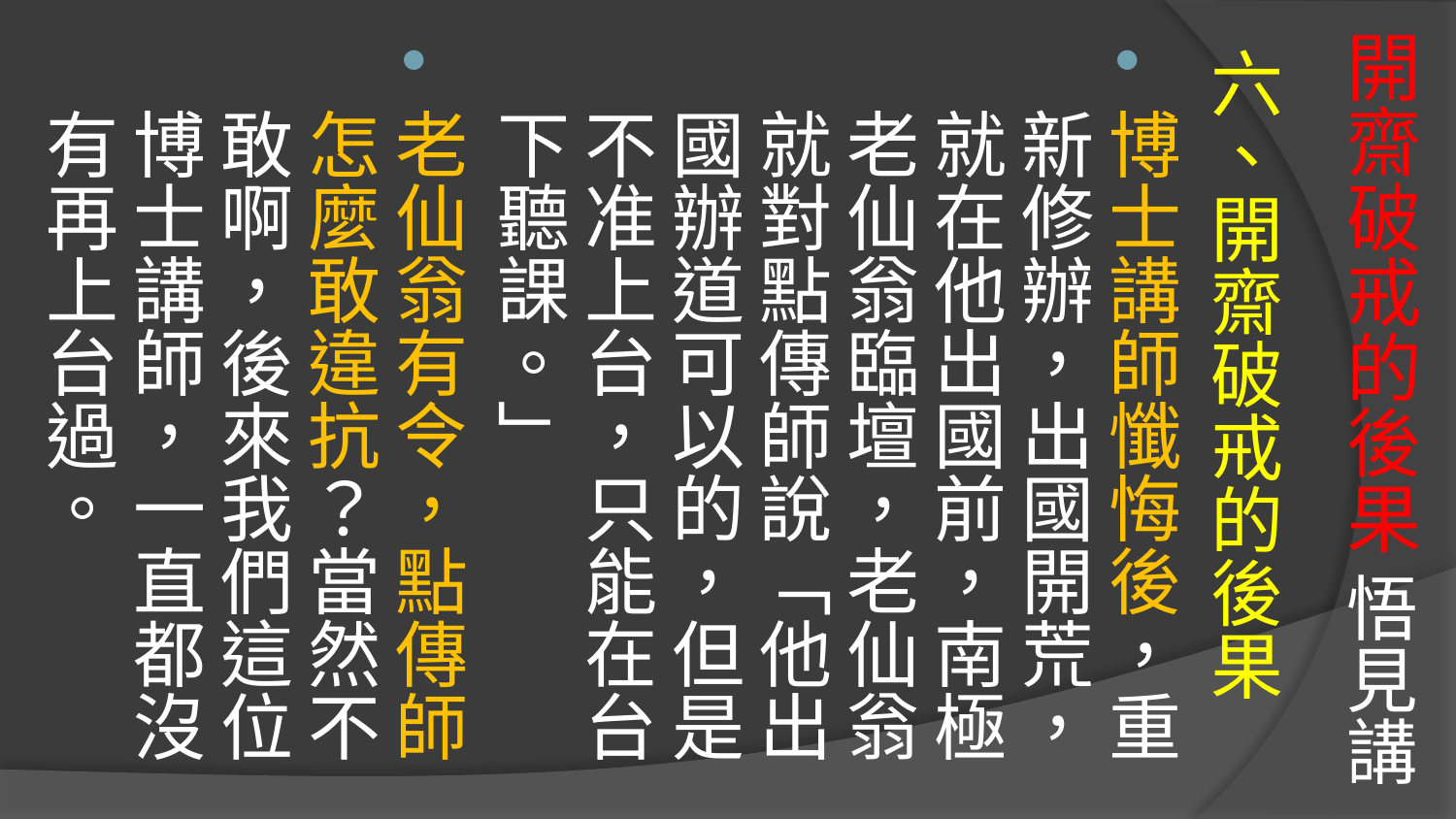

# 開齋破戒的後果 悟見講
六、開齋破戒的後果
博士講師懺悔後，重新修辦，出國開荒，就在他出國前，南極老仙翁臨壇，老仙翁就對點傳師說「他出國辦道可以的，但是不准上台，只能在台下聽課。」
老仙翁有令，點傳師怎麼敢違抗？當然不敢啊，後來我們這位博士講師，一直都沒有再上台過。